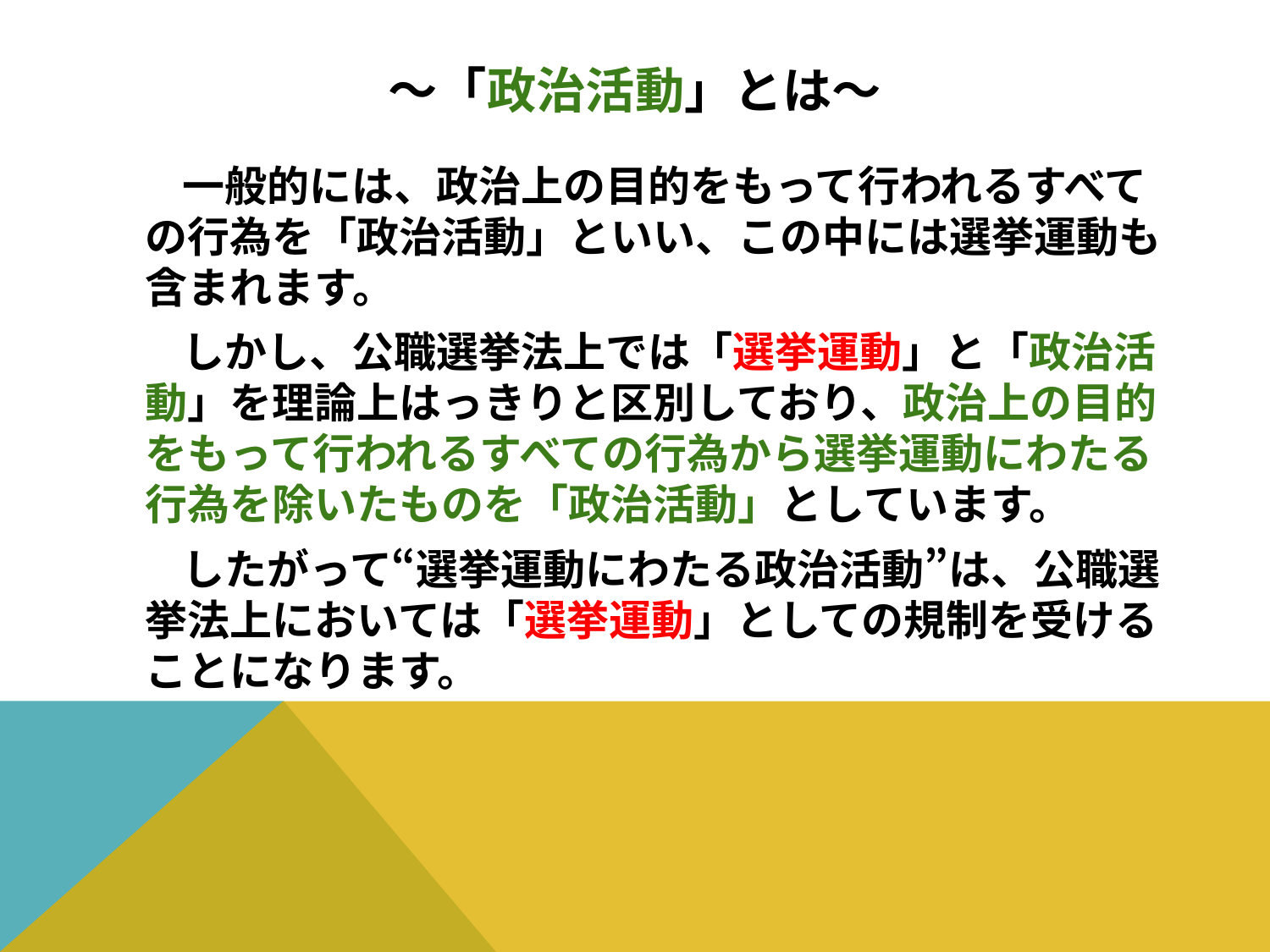

# ～「政治活動」とは～
　　一般的には、政治上の目的をもって行われるすべての行為を「政治活動」といい、この中には選挙運動も含まれます。
　　しかし、公職選挙法上では「選挙運動」と「政治活動」を理論上はっきりと区別しており、政治上の目的をもって行われるすべての行為から選挙運動にわたる行為を除いたものを「政治活動」としています。
　　したがって“選挙運動にわたる政治活動”は、公職選挙法上においては「選挙運動」としての規制を受けることになります。